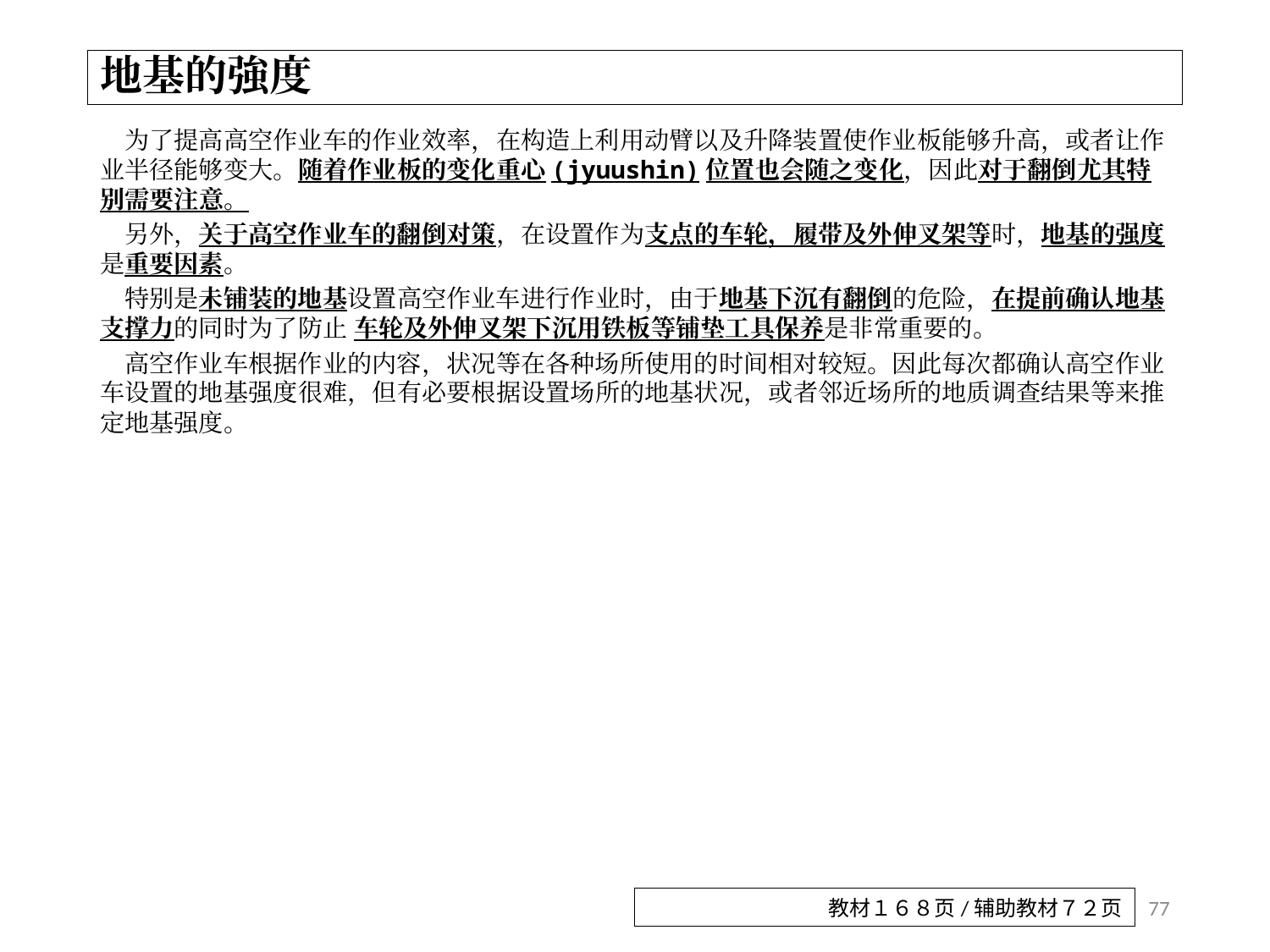

# 地基的強度
　为了提高高空作业车的作业效率，在构造上利用动臂以及升降装置使作业板能够升高，或者让作业半径能够变大。随着作业板的变化重心(jyuushin)位置也会随之变化，因此对于翻倒尤其特别需要注意。
　另外，关于高空作业车的翻倒对策，在设置作为支点的车轮，履带及外伸叉架等时，地基的强度是重要因素。
　特别是未铺装的地基设置高空作业车进行作业时，由于地基下沉有翻倒的危险，在提前确认地基支撑力的同时为了防止 车轮及外伸叉架下沉用铁板等铺垫工具保养是非常重要的。
　高空作业车根据作业的内容，状况等在各种场所使用的时间相对较短。因此每次都确认高空作业车设置的地基强度很难，但有必要根据设置场所的地基状况，或者邻近场所的地质调查结果等来推定地基强度。

77
教材１６８页/辅助教材７２页